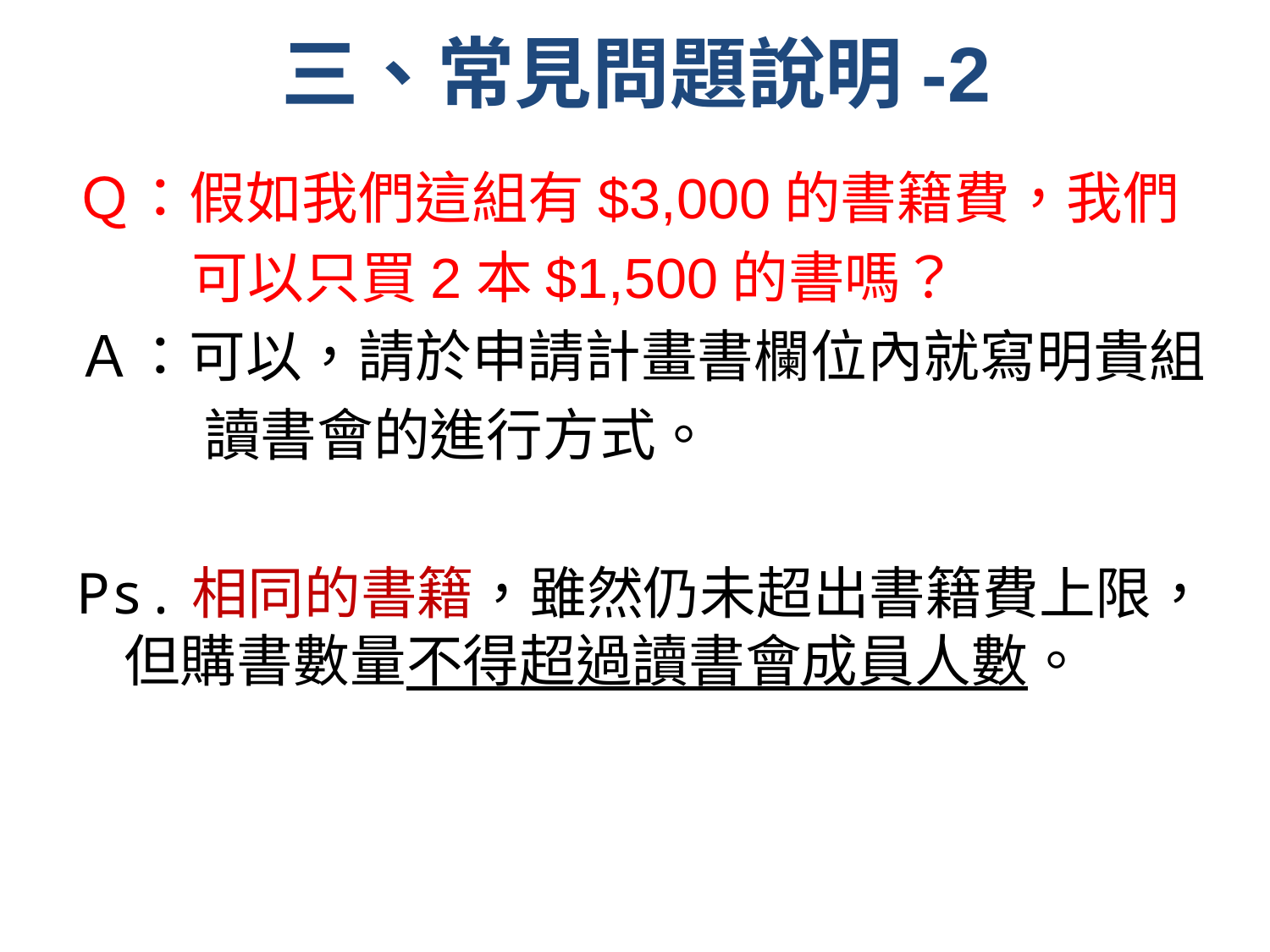

# 三、常見問題說明-2
Ｑ：假如我們這組有$3,000的書籍費，我們
        可以只買2本$1,500的書嗎？
Ａ：可以，請於申請計畫書欄位內就寫明貴組
         讀書會的進行方式。

Ps.相同的書籍，雖然仍未超出書籍費上限，但購書數量不得超過讀書會成員人數。